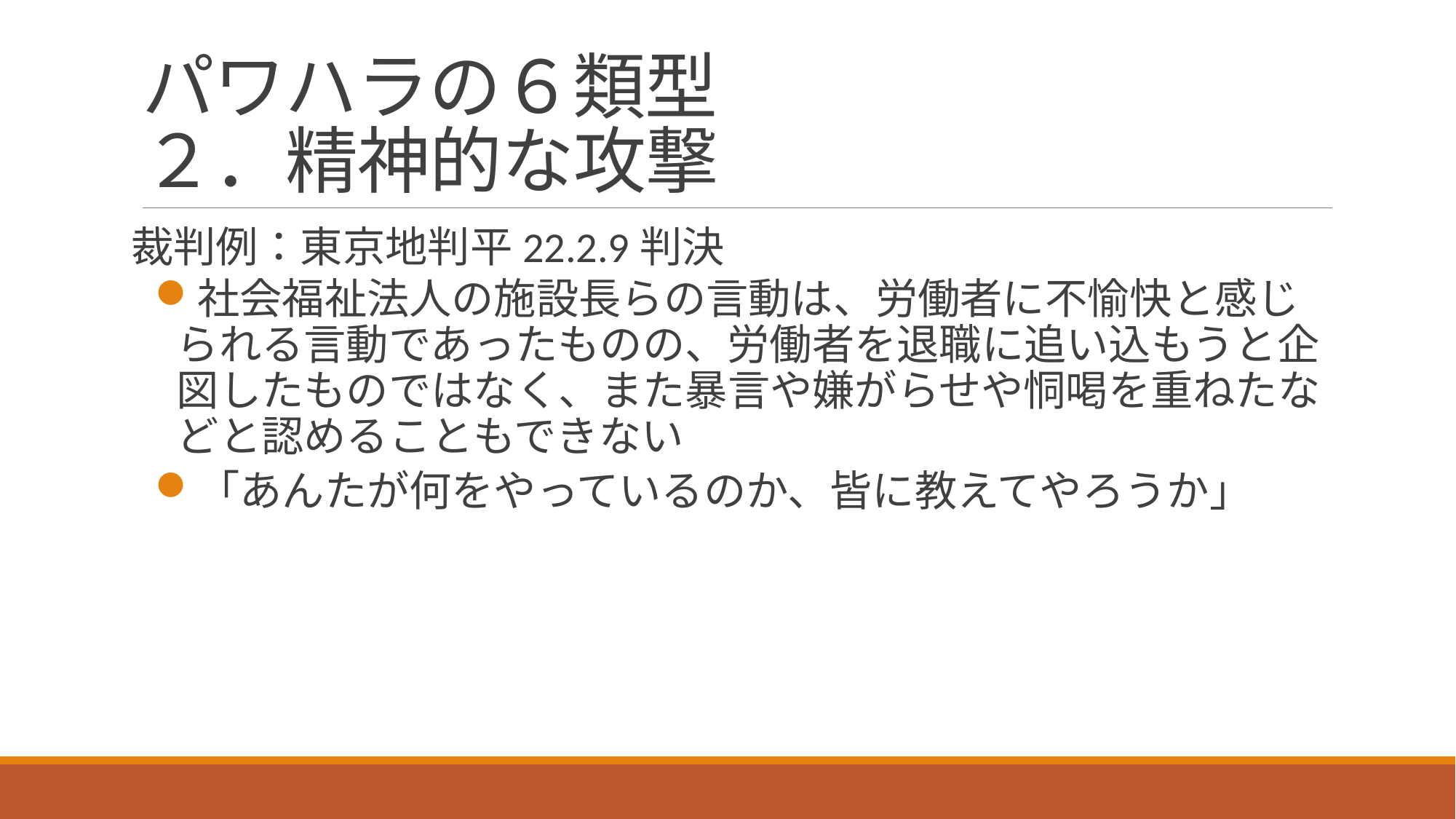

# パワハラの６類型 ２．精神的な攻撃
裁判例：東京地判平22.2.9判決
社会福祉法人の施設長らの言動は、労働者に不愉快と感じられる言動であったものの、労働者を退職に追い込もうと企図したものではなく、また暴言や嫌がらせや恫喝を重ねたなどと認めることもできない
「あんたが何をやっているのか、皆に教えてやろうか」